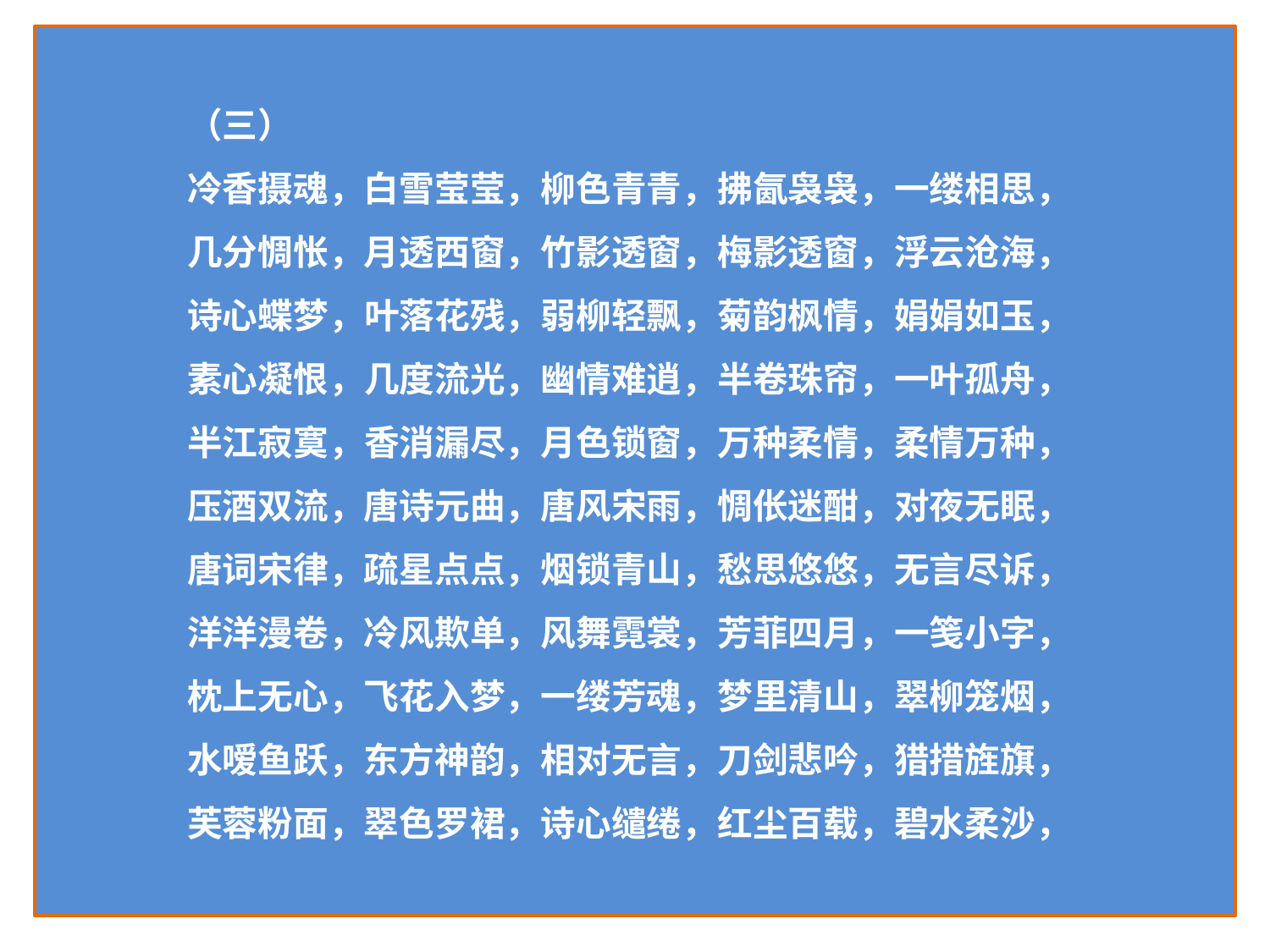

（三）
冷香摄魂，白雪莹莹，柳色青青，拂氤袅袅，一缕相思，几分惆怅，月透西窗，竹影透窗，梅影透窗，浮云沧海，诗心蝶梦，叶落花残，弱柳轻飘，菊韵枫情，娟娟如玉，素心凝恨，几度流光，幽情难逍，半卷珠帘，一叶孤舟，半江寂寞，香消漏尽，月色锁窗，万种柔情，柔情万种，压酒双流，唐诗元曲，唐风宋雨，惆伥迷酣，对夜无眠，唐词宋律，疏星点点，烟锁青山，愁思悠悠，无言尽诉，洋洋漫卷，冷风欺单，风舞霓裳，芳菲四月，一笺小字，枕上无心，飞花入梦，一缕芳魂，梦里清山，翠柳笼烟，水嗳鱼跃，东方神韵，相对无言，刀剑悲吟，猎措旌旗，芙蓉粉面，翠色罗裙，诗心缱绻，红尘百载，碧水柔沙，